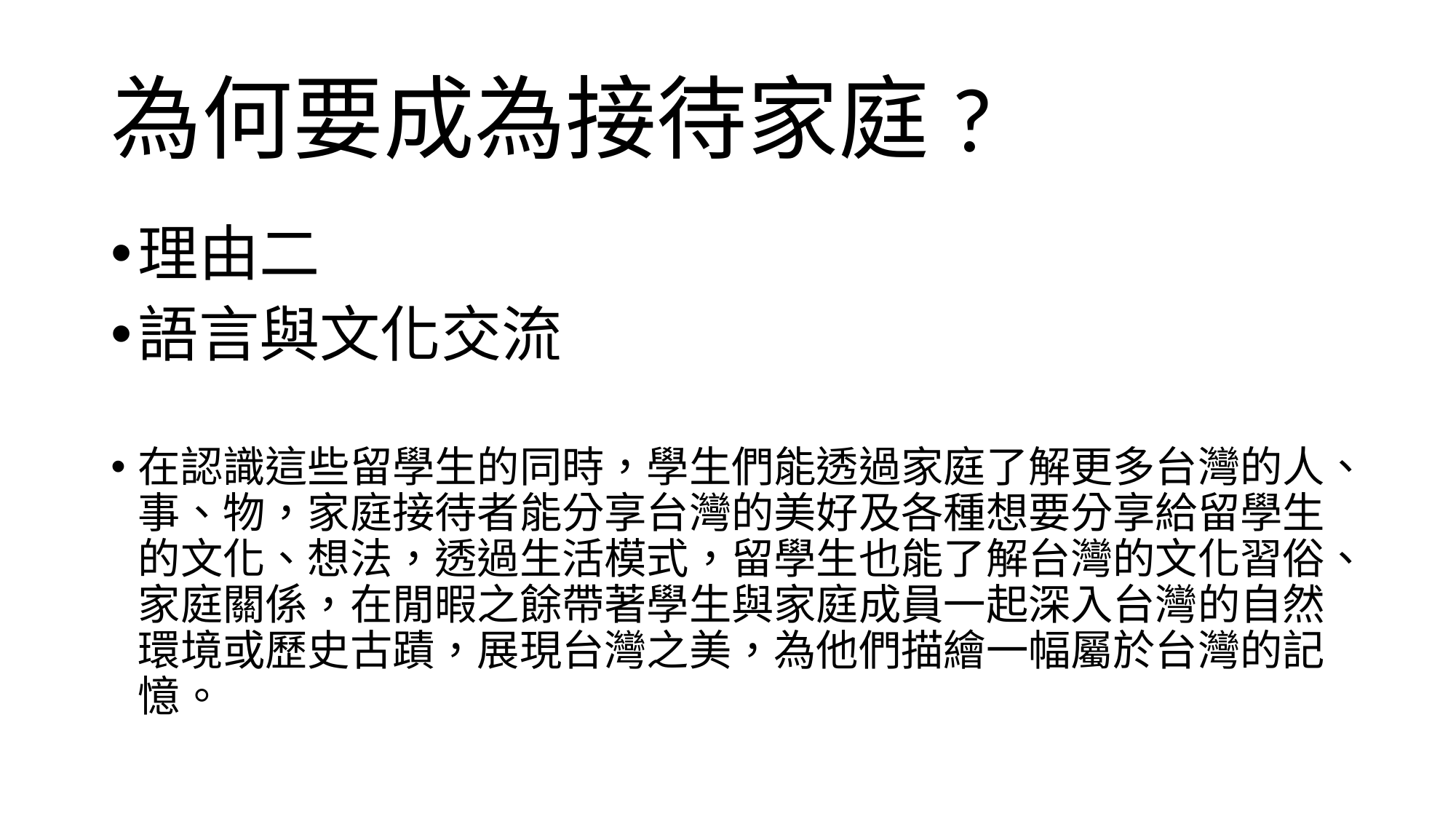

# 為何要成為接待家庭?
理由二
語言與文化交流

在認識這些留學生的同時，學生們能透過家庭了解更多台灣的人、事、物，家庭接待者能分享台灣的美好及各種想要分享給留學生的文化、想法，透過生活模式，留學生也能了解台灣的文化習俗、家庭關係，在閒暇之餘帶著學生與家庭成員一起深入台灣的自然環境或歷史古蹟，展現台灣之美，為他們描繪一幅屬於台灣的記憶。